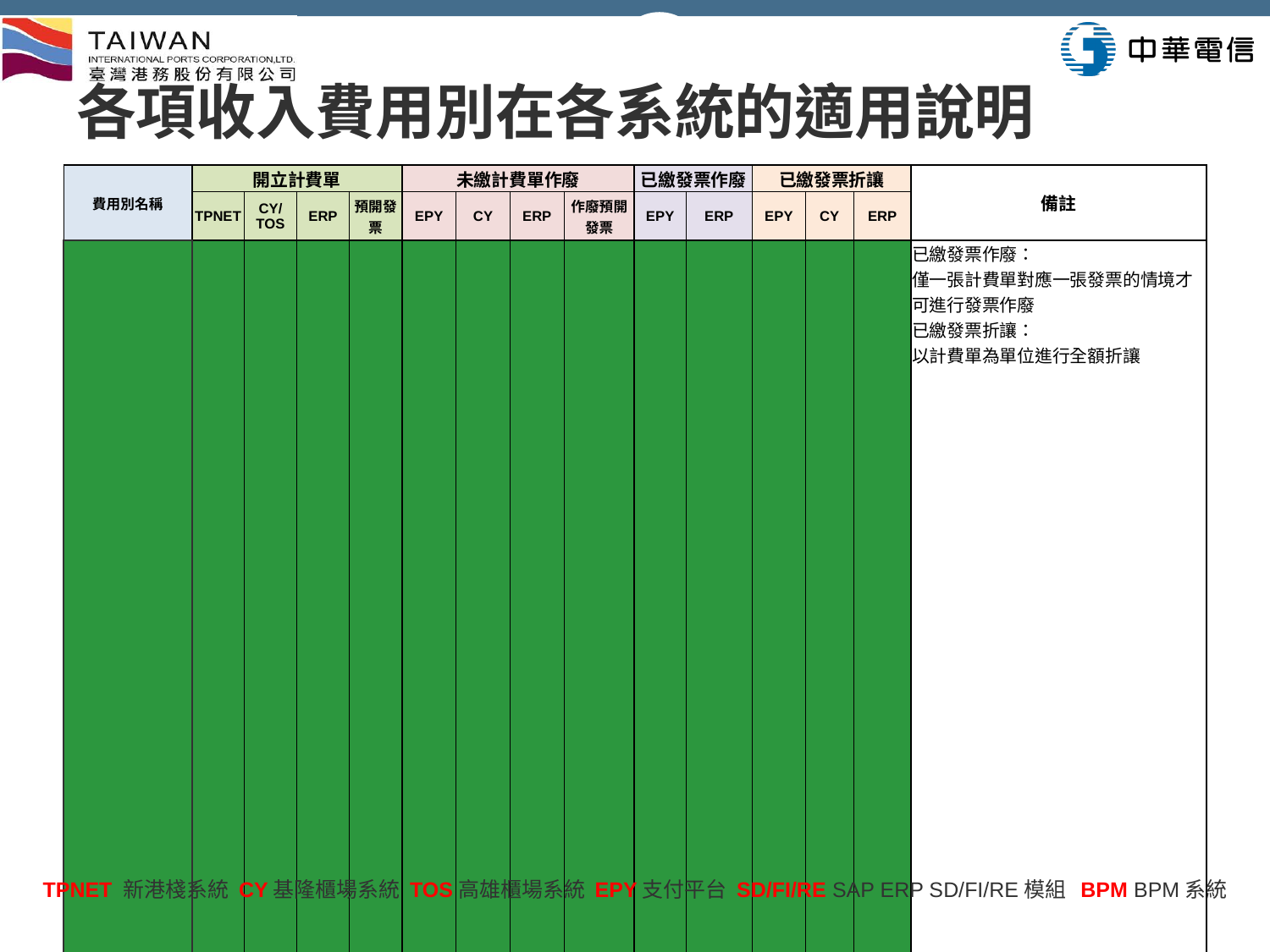

# 各項收入費用別在各系統的適用說明
| 費用別名稱 | 開立計費單 |  |  |  | 未繳計費單作廢 |  |  |  | 已繳發票作廢 |  | 已繳發票折讓 |  |  | 備註 |
| --- | --- | --- | --- | --- | --- | --- | --- | --- | --- | --- | --- | --- | --- | --- |
|  | TPNET | CY/TOS | ERP | 預開發票 | EPY | CY | ERP | 作廢預開發票 | EPY | ERP | EPY | CY | ERP |  |
| 港灣棧埠等 | V |  | SD |  | V |  | SD |  | V | SD | V |  | SD | 已繳發票作廢： 僅一張計費單對應一張發票的情境才可進行發票作廢 已繳發票折讓： 以計費單為單位進行全額折讓 |
| 船機處-預開發票 |  |  | V-SD | 預開 | V |  | SD | 作廢預開 |  |  | V |  | SD |  |
| 船機費用 |  |  | V-SD |  | V |  | SD |  |  |  | V |  | SD |  |
| 基隆櫃場 |  | V | SD |  |  | V | SD |  |  |  |  | V | SD |  |
| 高雄櫃場 |  | V | SD |  | V |  | SD |  | V | SD | V |  | SD | TOS系統上線後適用。TOS上線前適用港灣棧埠做法 |
| 一般 |  |  | V-BPM |  |  |  | V-BPM |  | V | FI |  |  | V-BPM |  |
| 通行證 |  |  | V-BPM |  |  |  | V-BPM |  | V | FI |  |  | V-BPM |  |
| 預開發票 |  |  | V-BPM | 預開 |  |  | V-BPM | 作廢預開 | V | FI |  |  | V-BPM |  |
| FI預收款(尚未抵付) |  |  | V-BPM |  |  |  | V-BPM |  | V | FI |  |  | V-BPM |  |
| FI預收款(已抵付) |  |  | V-BPM |  |  |  |  |  |  |  |  |  | V-BPM |  |
| 港棧預收款(尚未抵付) | V |  | FI |  |  |  |  |  | V | FI |  |  | V-BPM |  |
| 港棧預收款(已抵付) | V |  | FI |  |  |  |  |  |  |  |  |  | V-BPM |  |
| 船機處預收款(尚未抵付) |  |  | V-BPM |  |  |  | V-BPM |  | V | FI |  |  | V-BPM |  |
| 船機處預收款(已抵付) |  |  | V-BPM |  |  |  |  |  |  |  |  |  | V-BPM |  |
| 暫收款 |  |  | V-BPM |  |  |  | V-BPM |  |  |  |  |  |  | SAP迴轉暫收傳票，在支付平台執行列印暫收退款單，取消抵付 |
| 保證金 |  |  | V-BPM |  | V |  | FI |  |  | 沒入-FI |  |  | V-BPM | 未繳作廢：SAP迴轉保證金傳票，並維護保證金備查簿表格 |
| 固定資產 |  |  | V-BPM |  |  |  | V-BPM |  | V | FI |  |  | V-BPM |  |
| 租金收入 |  |  | V-RE |  |  |  | V-RE |  |  |  |  |  | V-BPM |  |
TPNET 新港棧系統 CY基隆櫃場系統 TOS高雄櫃場系統 EPY支付平台 SD/FI/RE SAP ERP SD/FI/RE模組  BPM BPM系統